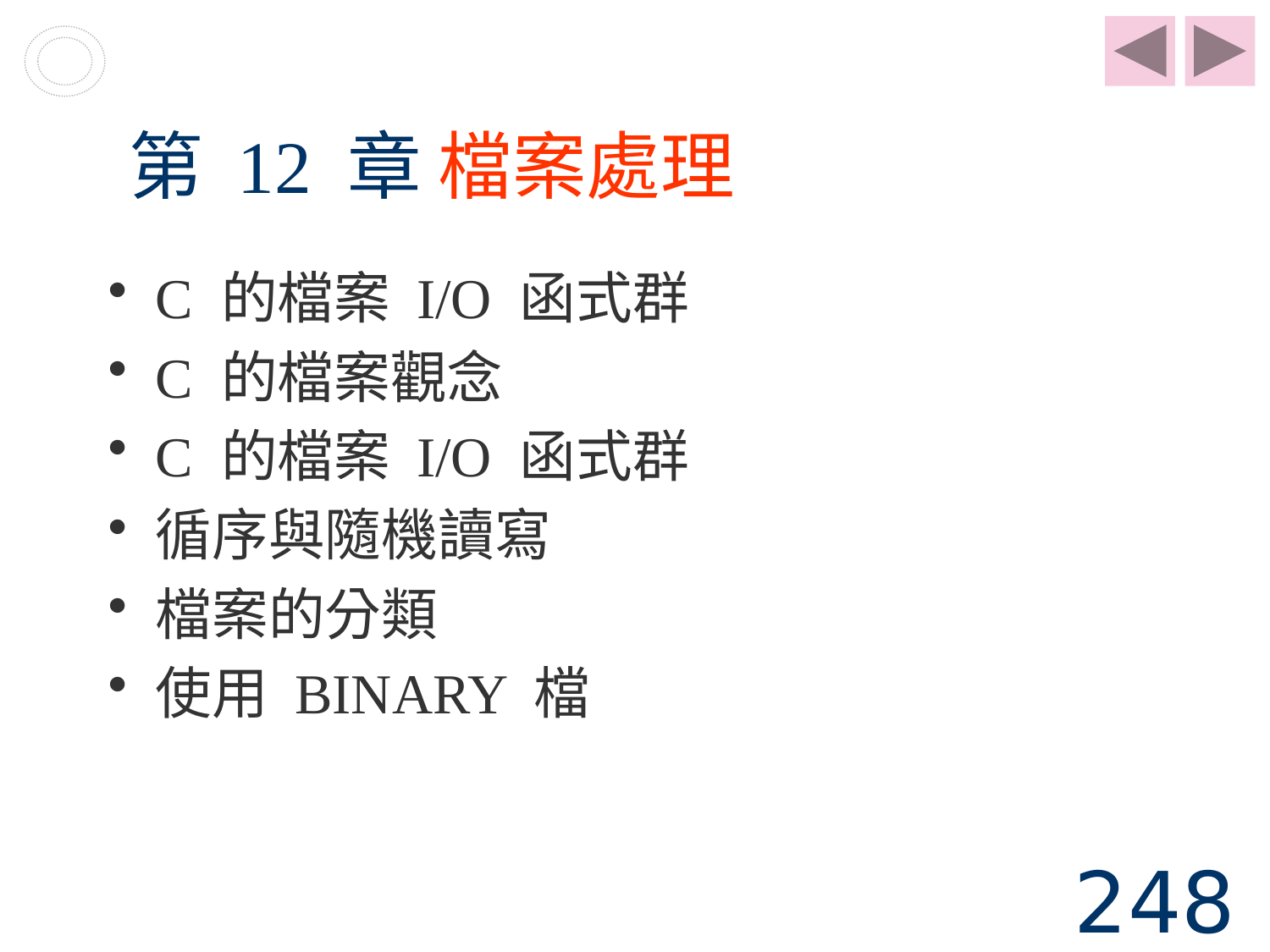

# 第 12 章 檔案處理
C 的檔案 I/O 函式群
C 的檔案觀念
C 的檔案 I/O 函式群
循序與隨機讀寫
檔案的分類
使用 BINARY 檔
248